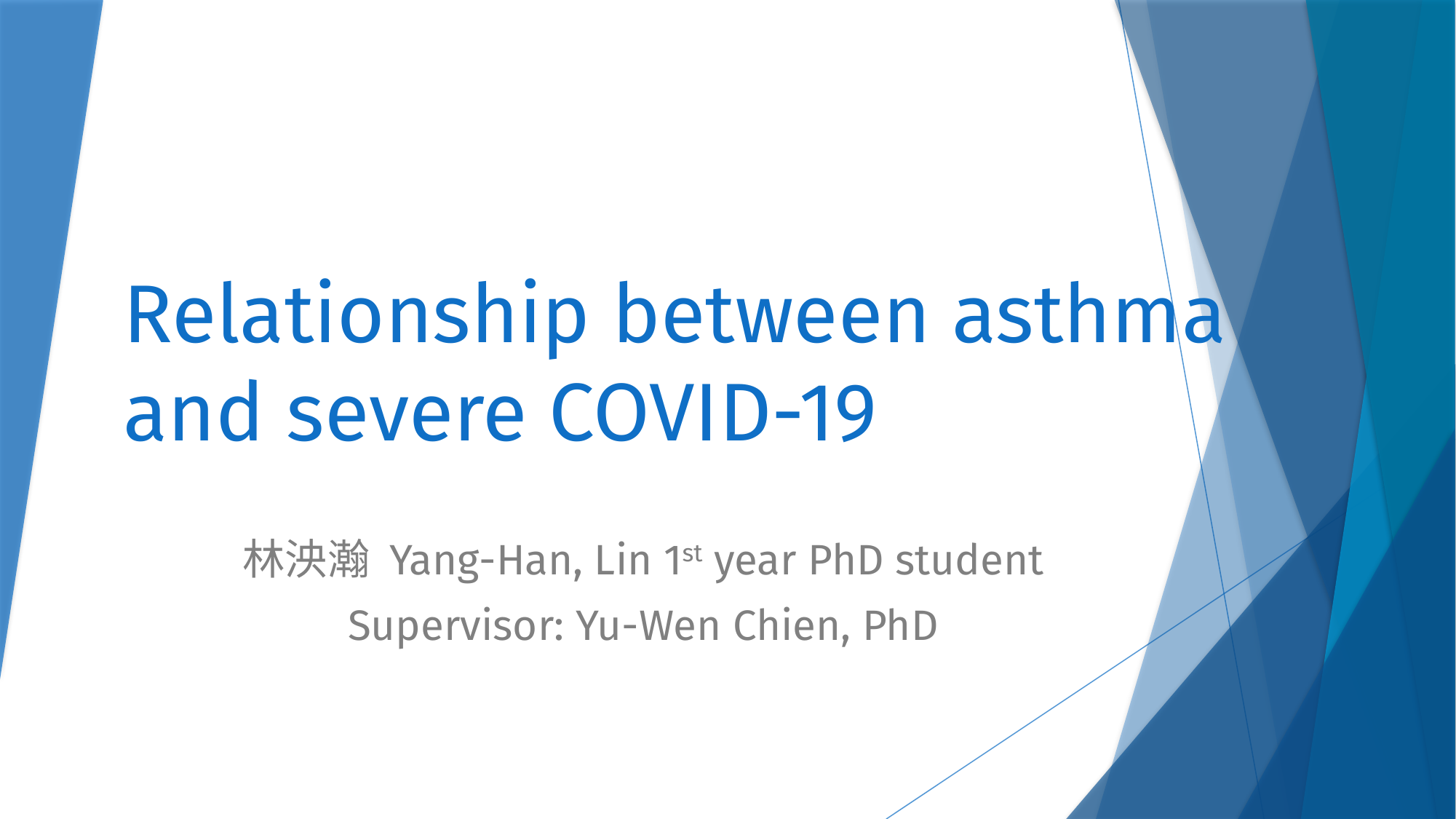

# Relationship between asthma and severe COVID-19
林泱瀚 Yang-Han, Lin 1st year PhD student
Supervisor: Yu-Wen Chien, PhD